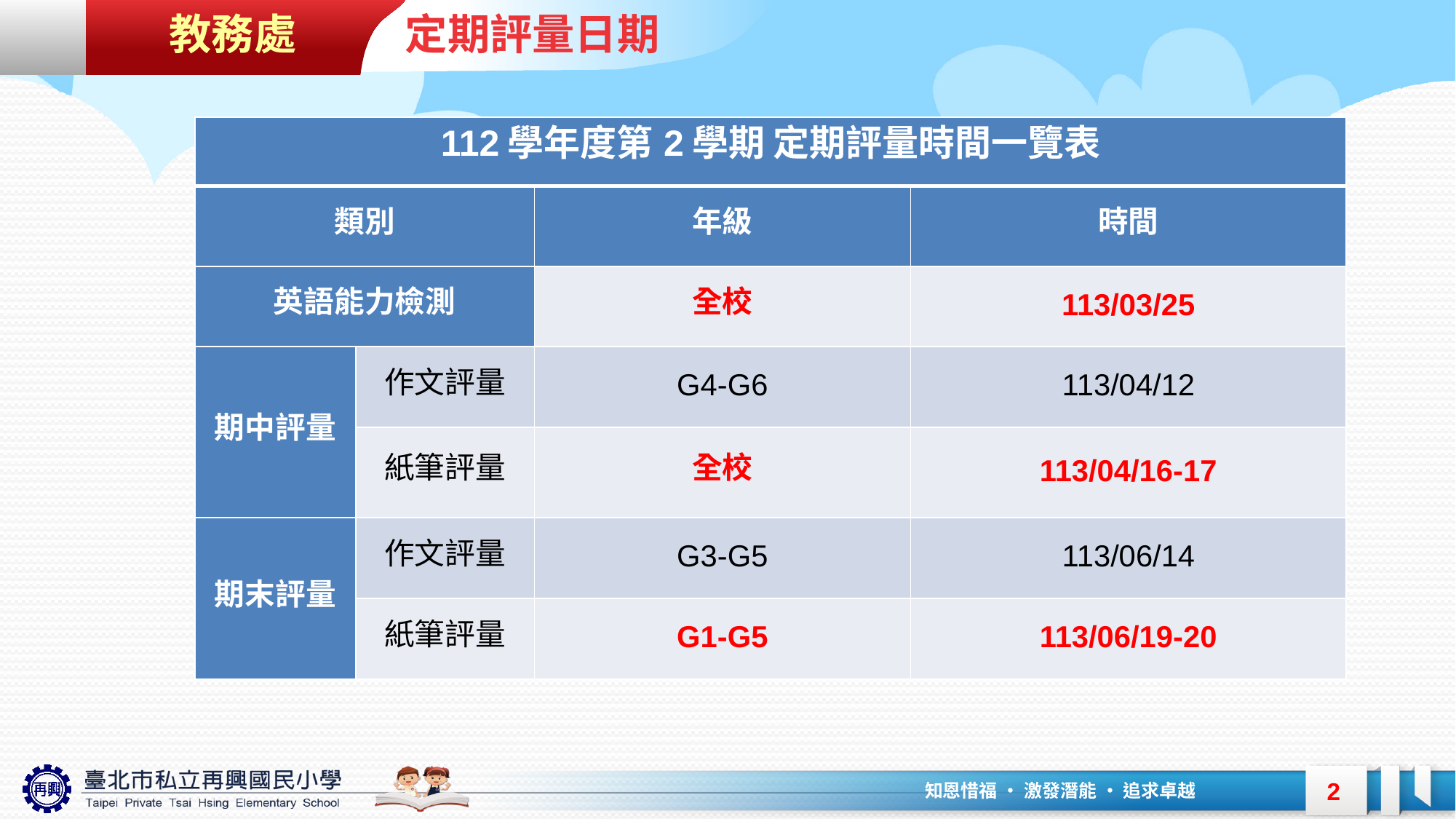

定期評量日期
教務處
| 112學年度第2學期 定期評量時間一覽表 |  |  |  |
| --- | --- | --- | --- |
| 類別 |  | 年級 | 時間 |
| 英語能力檢測 |  | 全校 | 113/03/25 |
| 期中評量 | 作文評量 | G4-G6 | 113/04/12 |
|  | 紙筆評量 | 全校 | 113/04/16-17 |
| 期末評量 | 作文評量 | G3-G5 | 113/06/14 |
|  | 紙筆評量 | G1-G5 | 113/06/19-20 |